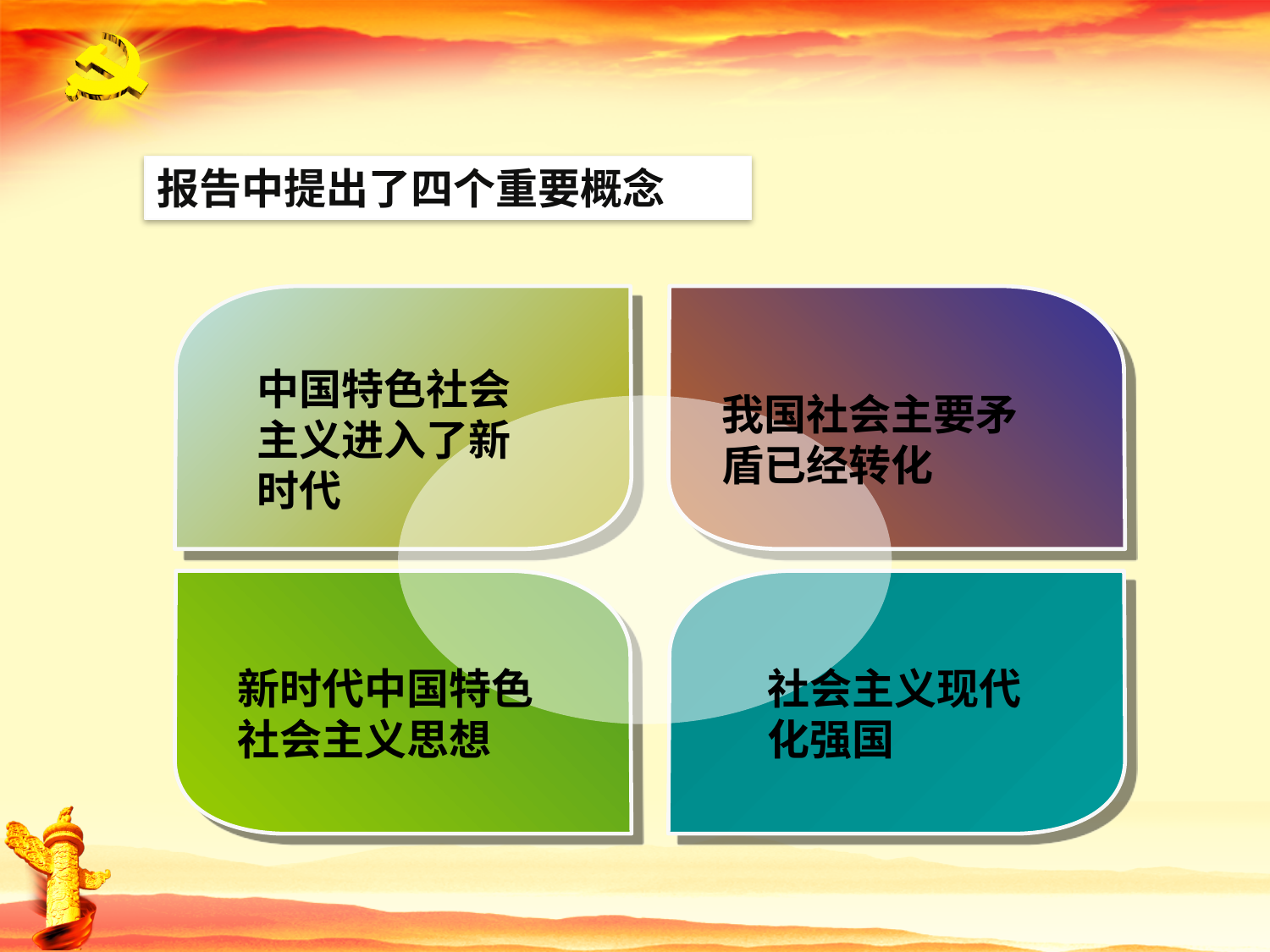

报告中提出了四个重要概念

中国特色社会主义进入了新时代
我国社会主要矛盾已经转化
新时代中国特色社会主义思想
社会主义现代化强国